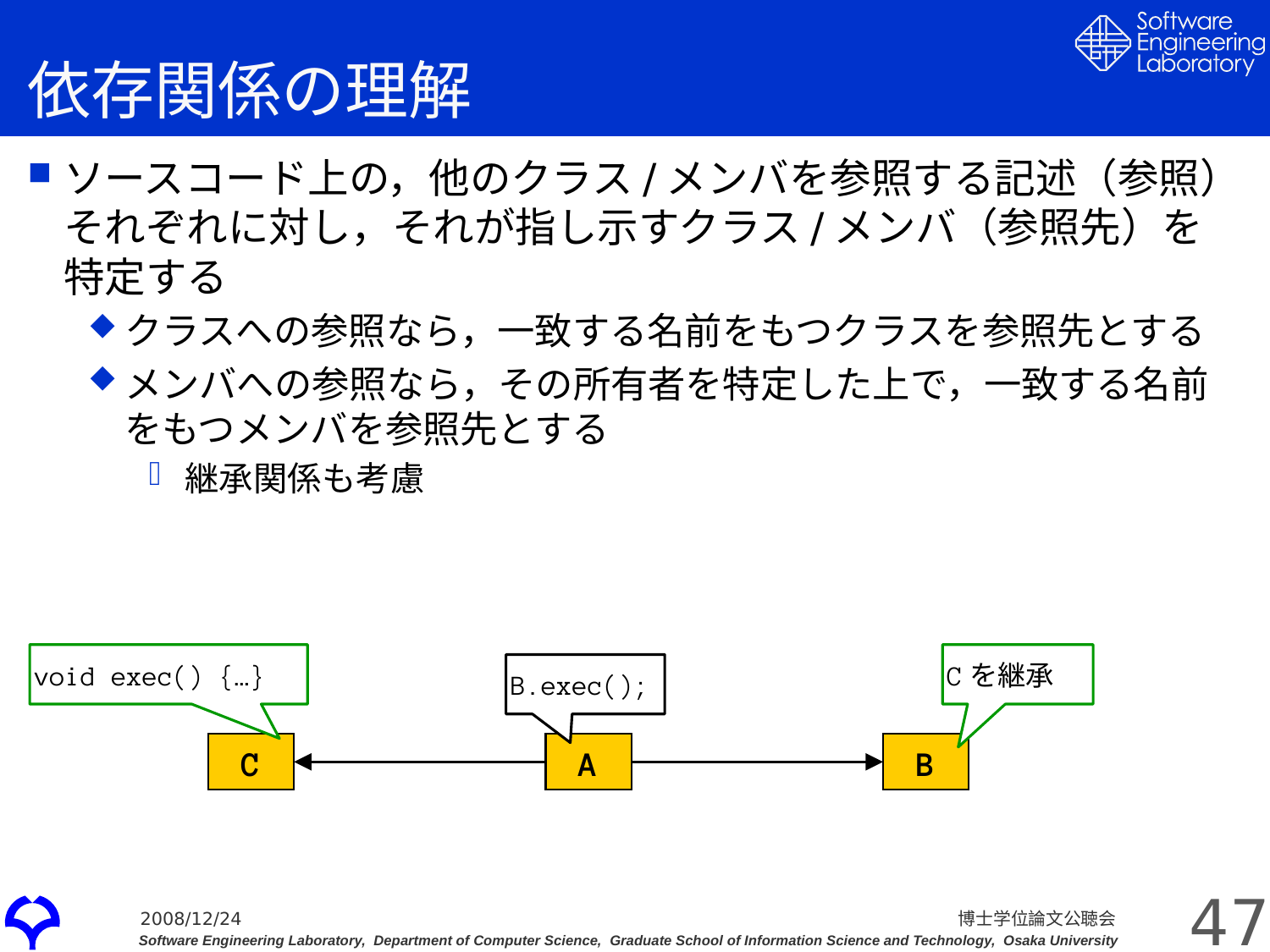

# 依存関係の理解
ソースコード上の，他のクラス/メンバを参照する記述（参照）それぞれに対し，それが指し示すクラス/メンバ（参照先）を特定する
クラスへの参照なら，一致する名前をもつクラスを参照先とする
メンバへの参照なら，その所有者を特定した上で，一致する名前をもつメンバを参照先とする
継承関係も考慮

void exec() {…}
Cを継承
B.exec();
C
A
B
47
博士学位論文公聴会
2008/12/24